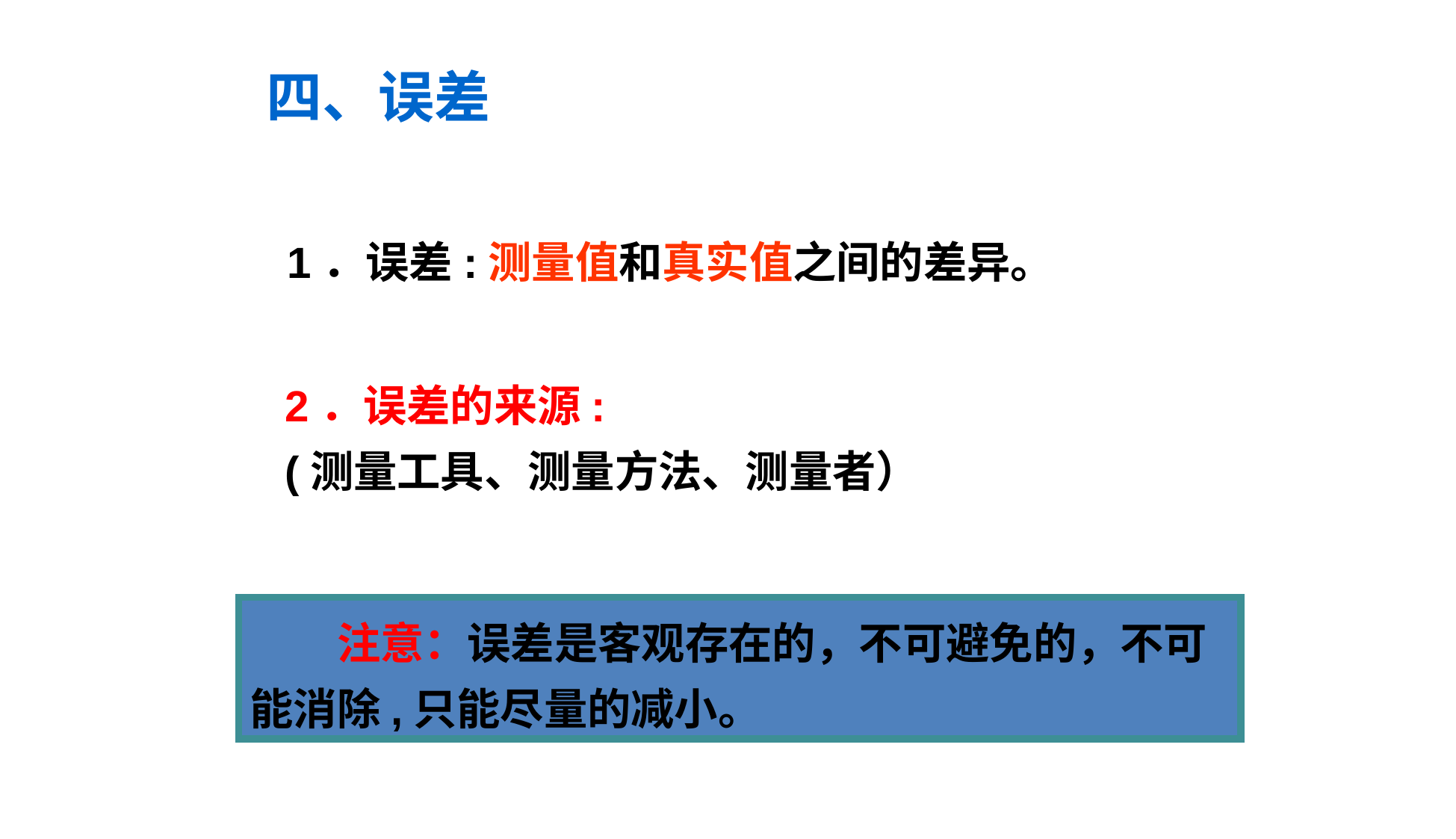

四、误差
1．误差:测量值和真实值之间的差异。
2．误差的来源:
(测量工具、测量方法、测量者）
　　注意：误差是客观存在的，不可避免的，不可能消除,只能尽量的减小。